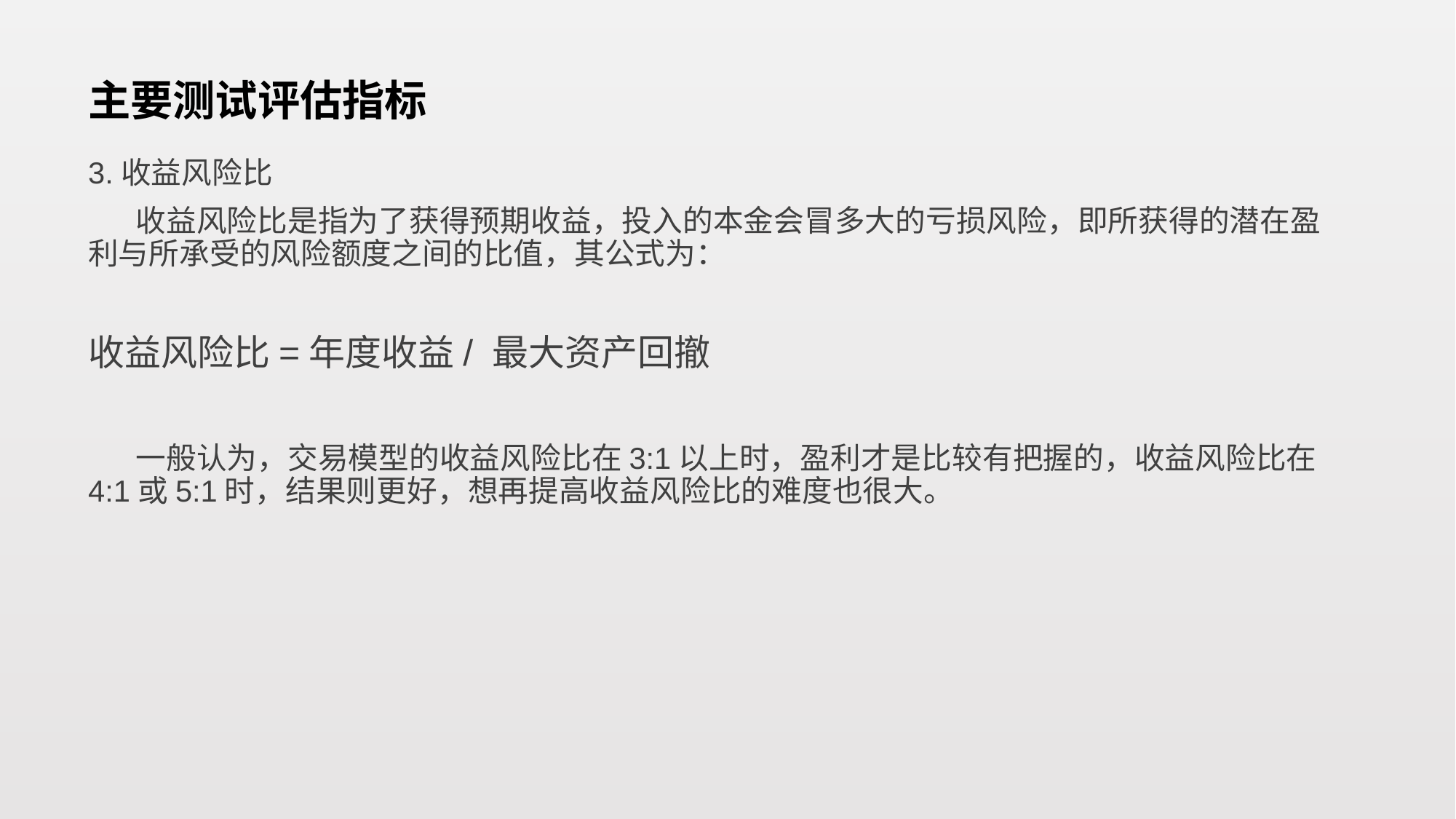

# 主要测试评估指标
3.收益风险比
      收益风险比是指为了获得预期收益，投入的本金会冒多大的亏损风险，即所获得的潜在盈利与所承受的风险额度之间的比值，其公式为：

收益风险比=年度收益/ 最大资产回撤

      一般认为，交易模型的收益风险比在3:1以上时，盈利才是比较有把握的，收益风险比在4:1或5:1时，结果则更好，想再提高收益风险比的难度也很大。